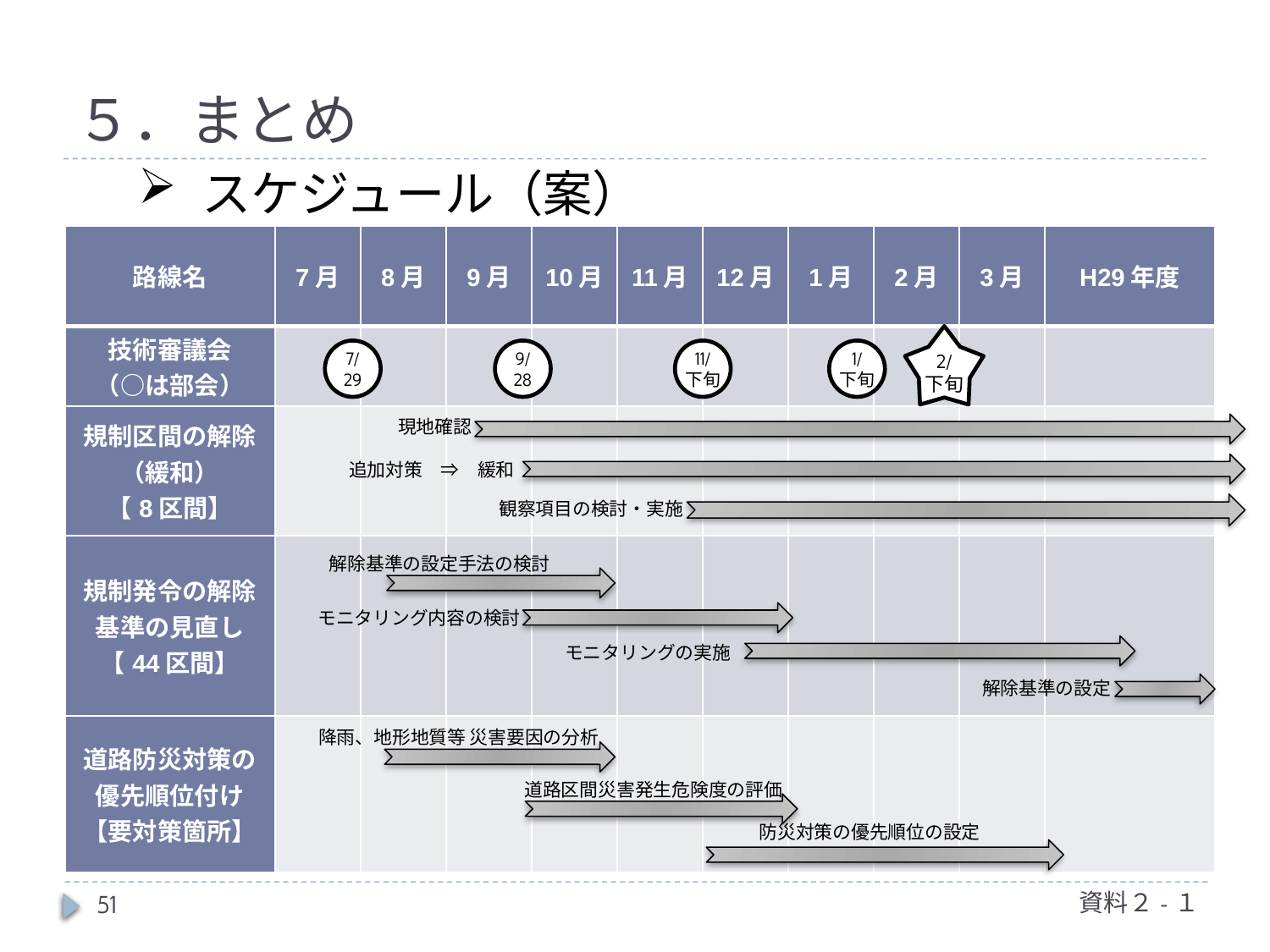

# ５．まとめ
スケジュール（案）
| 路線名 | 7月 | 8月 | 9月 | 10月 | 11月 | 12月 | 1月 | 2月 | 3月 | H29年度 |
| --- | --- | --- | --- | --- | --- | --- | --- | --- | --- | --- |
| 技術審議会 （○は部会） |  |  |  |  |  |  |  |  |  |  |
| 規制区間の解除 （緩和） 【8区間】 |  |  |  |  |  |  |  |  |  |  |
| 規制発令の解除基準の見直し 【44区間】 |  |  |  |  |  |  |  |  |  |  |
| 道路防災対策の 優先順位付け 【要対策箇所】 |  |  |  |  |  |  |  |  |  |  |
2/
下旬
7/
29
9/
28
11/
下旬
1/
下旬
現地確認

追加対策　⇒　緩和

観察項目の検討・実施

解除基準の設定手法の検討

モニタリング内容の検討

モニタリングの実施

解除基準の設定

降雨、地形地質等 災害要因の分析

道路区間災害発生危険度の評価

防災対策の優先順位の設定

資料２-１
51